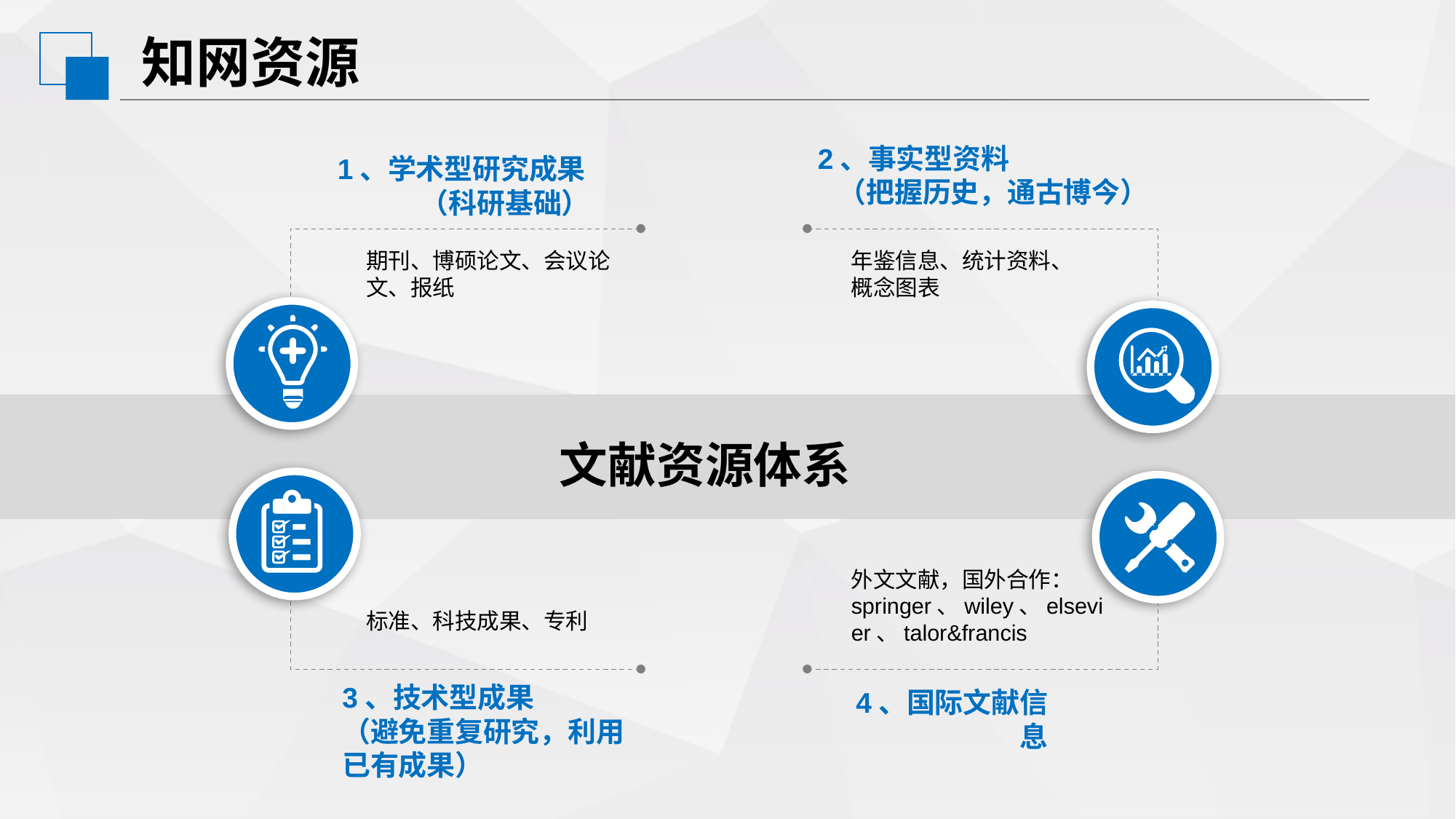

知网资源
2、事实型资料
（把握历史，通古博今）
1、学术型研究成果
（科研基础）

期刊、博硕论文、会议论文、报纸
年鉴信息、统计资料、
概念图表

文献资源体系

外文文献，国外合作：springer、wiley、elsevier、talor&francis

标准、科技成果、专利
3、技术型成果
（避免重复研究，利用已有成果）
4、国际文献信息